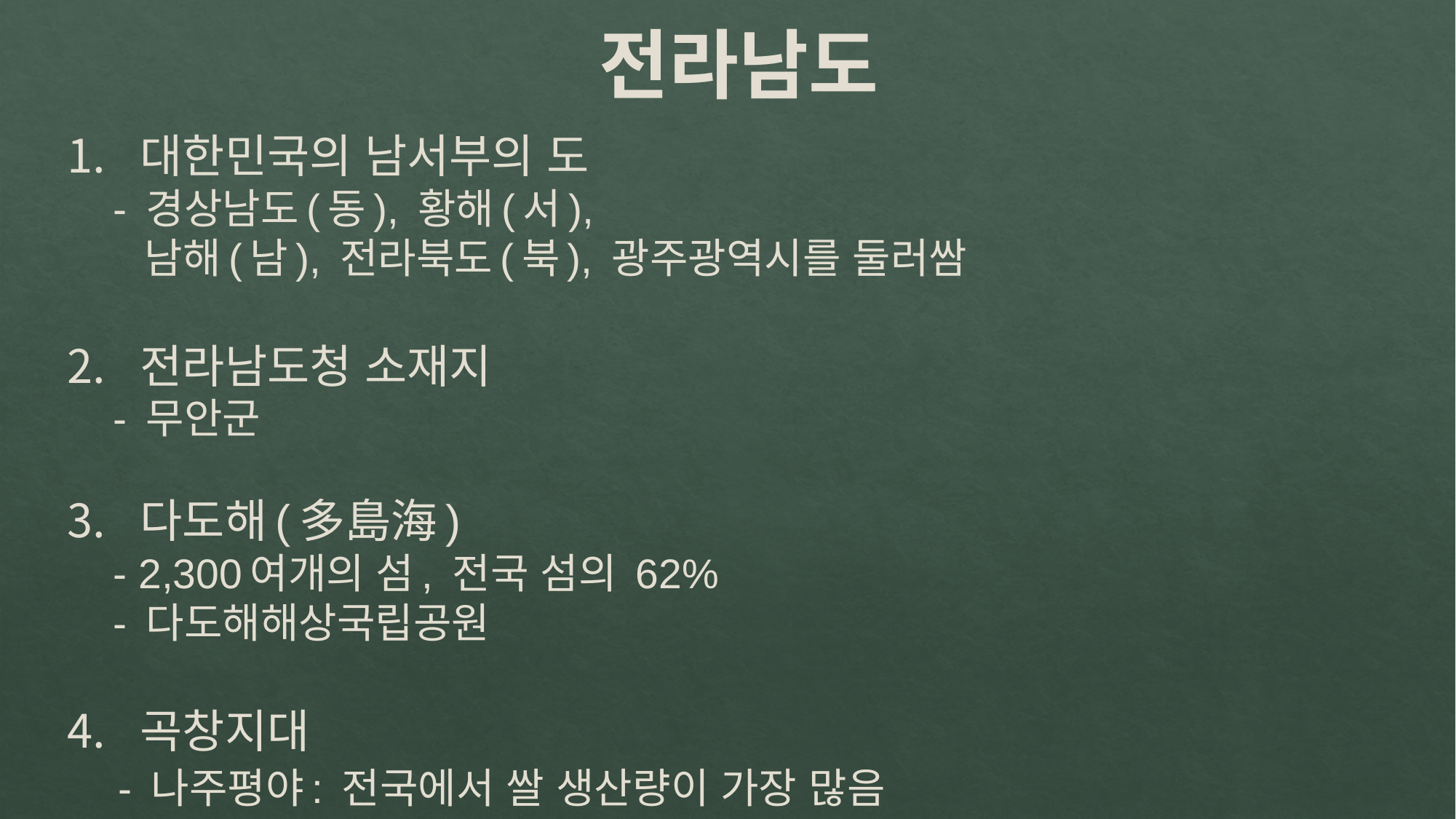

전라남도
대한민국의 남서부의 도
    - 경상남도(동), 황해(서),
      남해(남), 전라북도(북), 광주광역시를 둘러쌈

전라남도청 소재지
    - 무안군

다도해(多島海)
    - 2,300여개의 섬, 전국 섬의 62%
    - 다도해해상국립공원

곡창지대
    - 나주평야: 전국에서 쌀 생산량이 가장 많음